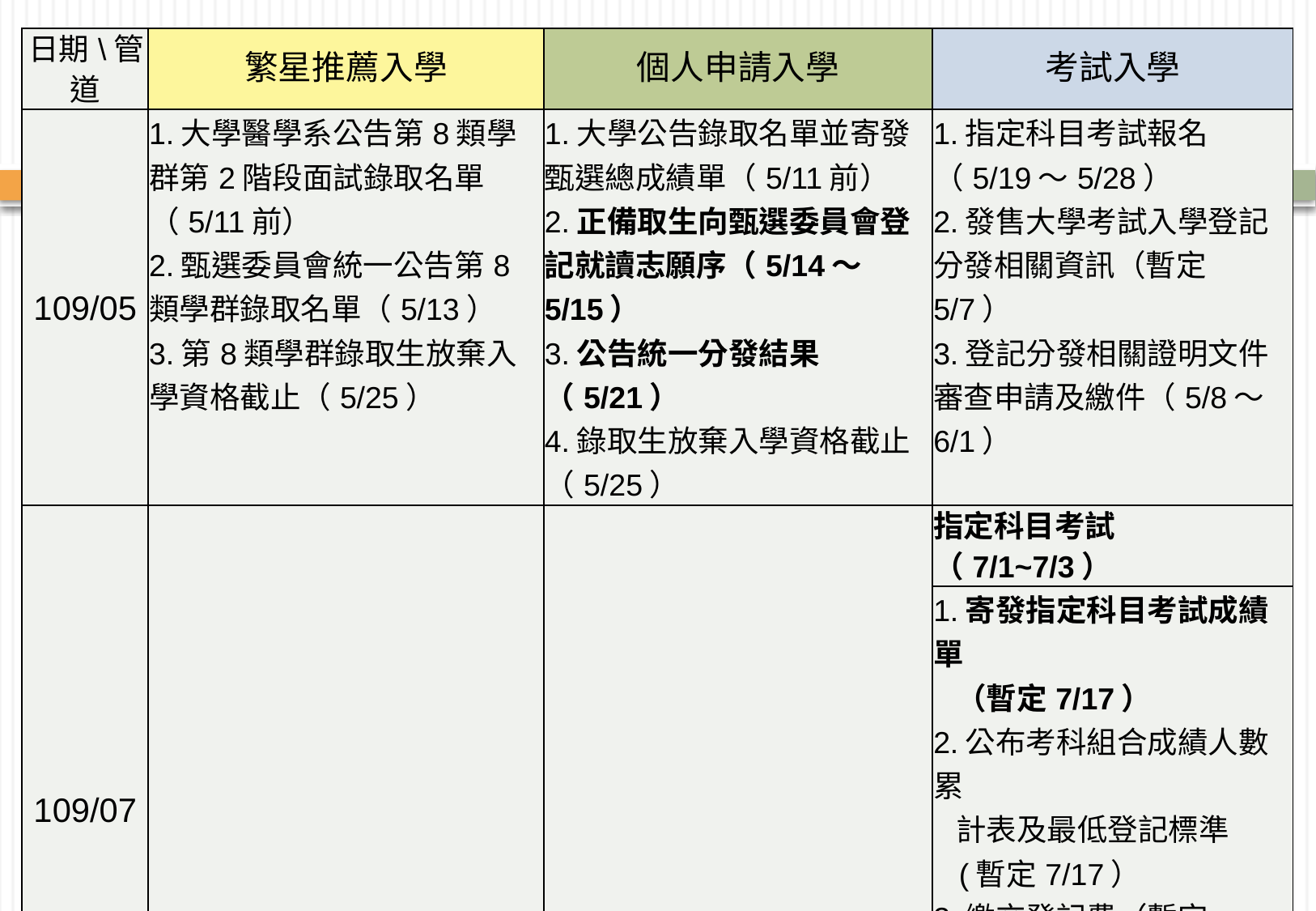

| 日期\管道 | 繁星推薦入學 | 個人申請入學 | 考試入學 |
| --- | --- | --- | --- |
| 109/05 | 1.大學醫學系公告第8類學群第2階段面試錄取名單（5/11前） 2.甄選委員會統一公告第8類學群錄取名單（5/13） 3.第8類學群錄取生放棄入學資格截止（5/25） | 1.大學公告錄取名單並寄發甄選總成績單（5/11前） 2.正備取生向甄選委員會登記就讀志願序（5/14～5/15） 3.公告統一分發結果（5/21） 4.錄取生放棄入學資格截止（5/25） | 1.指定科目考試報名（5/19～5/28） 2.發售大學考試入學登記分發相關資訊（暫定5/7） 3.登記分發相關證明文件審查申請及繳件（5/8～6/1） |
| 109/07 |  |  | 指定科目考試（7/1~7/3） |
|  |  |  | 1.寄發指定科目考試成績單 （暫定7/17） 2.公布考科組合成績人數累 計表及最低登記標準 (暫定7/17） 3.繳交登記費（暫定 7/17~7/28） 4.網路登記分發志願（暫定 7/24~7/28） |
| 109/08 |  |  | 考試入學錄取公告（暫定 8/7） |
65